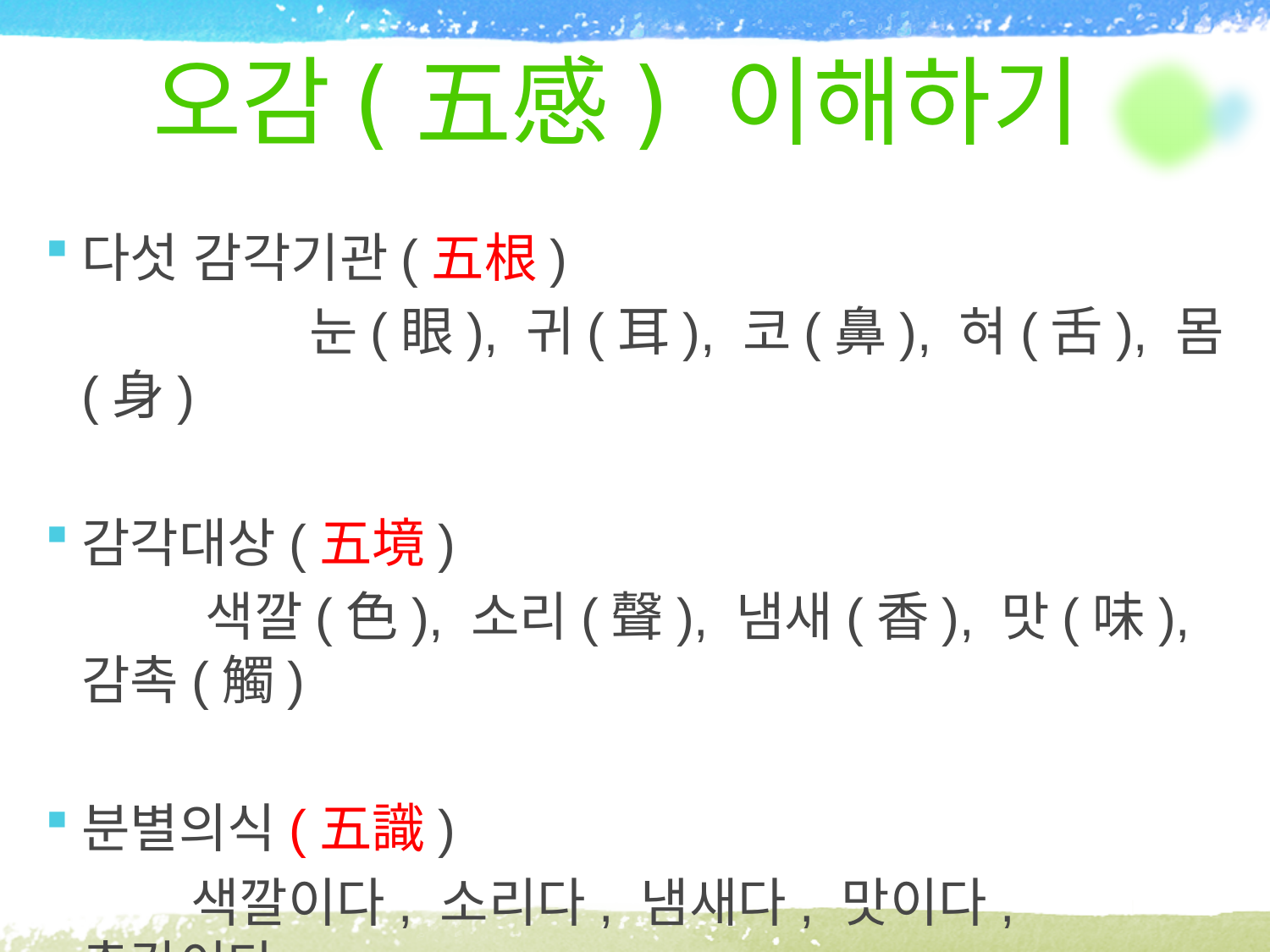

# 오감(五感) 이해하기

다섯 감각기관(五根)
                 눈(眼), 귀(耳), 코(鼻), 혀(舌), 몸(身)

감각대상(五境)
          색깔(色), 소리(聲), 냄새(香), 맛(味), 감촉(觸)

분별의식(五識)
         색깔이다, 소리다, 냄새다, 맛이다, 촉감이다